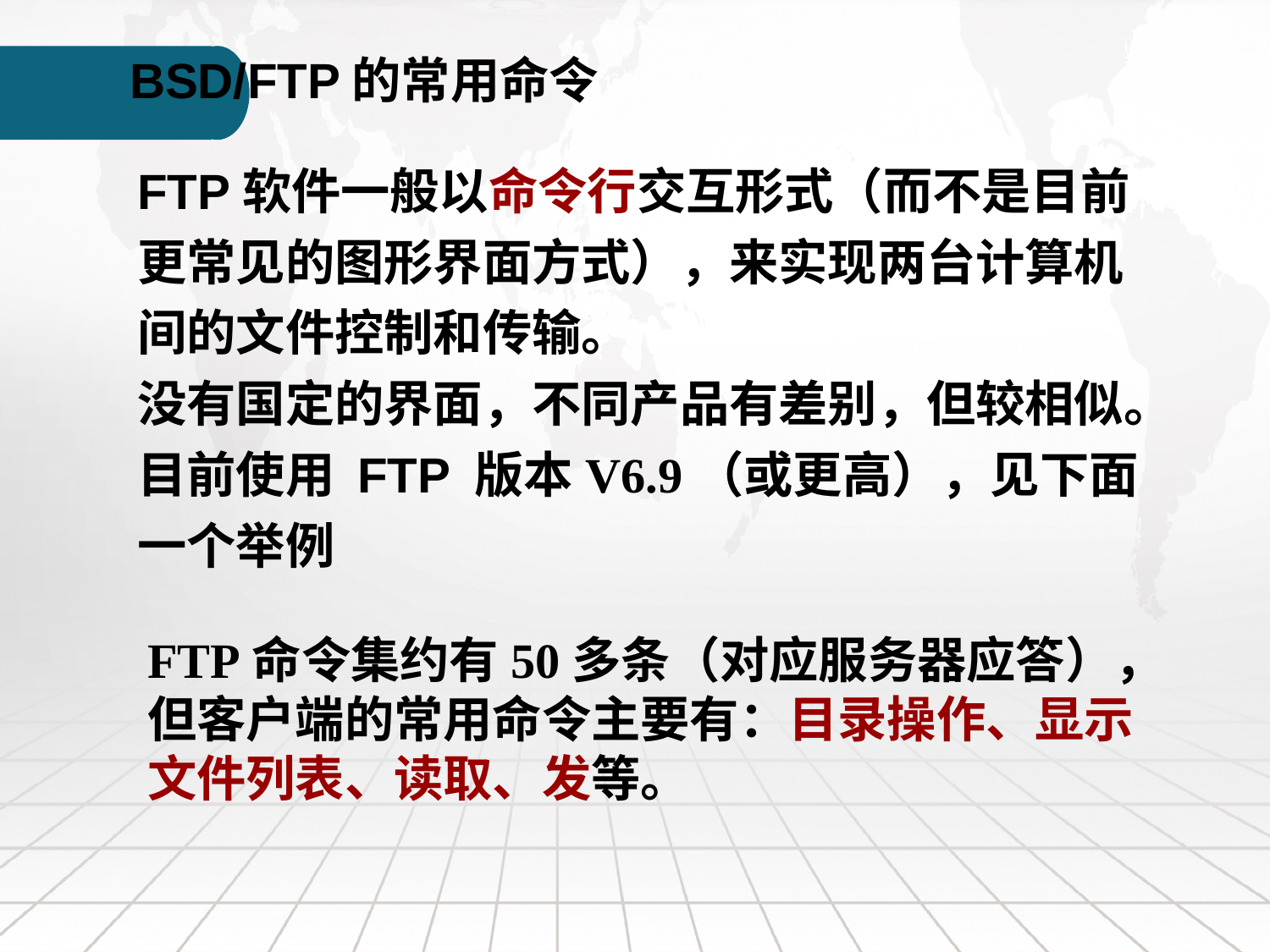

BSD/FTP的常用命令
FTP软件一般以命令行交互形式（而不是目前更常见的图形界面方式），来实现两台计算机间的文件控制和传输。
没有国定的界面，不同产品有差别，但较相似。
目前使用 FTP 版本V6.9（或更高），见下面一个举例
FTP命令集约有50多条（对应服务器应答），但客户端的常用命令主要有：目录操作、显示文件列表、读取、发等。